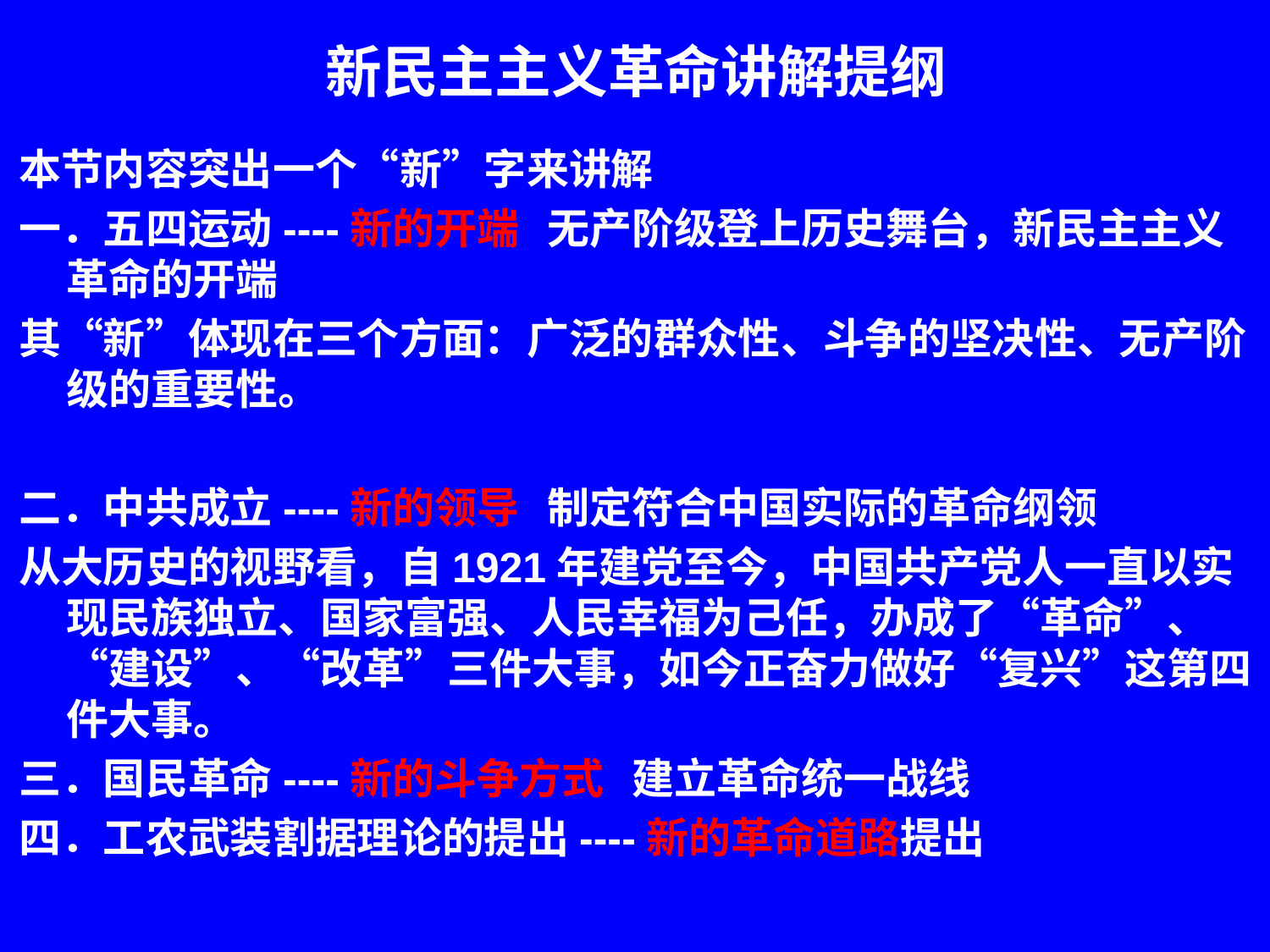

# 新民主主义革命讲解提纲
本节内容突出一个“新”字来讲解
一．五四运动----新的开端   无产阶级登上历史舞台，新民主主义革命的开端
其“新”体现在三个方面：广泛的群众性、斗争的坚决性、无产阶级的重要性。

二．中共成立----新的领导   制定符合中国实际的革命纲领
从大历史的视野看，自1921年建党至今，中国共产党人一直以实现民族独立、国家富强、人民幸福为己任，办成了“革命”、“建设”、“改革”三件大事，如今正奋力做好“复兴”这第四件大事。
三．国民革命----新的斗争方式   建立革命统一战线
四．工农武装割据理论的提出----新的革命道路提出